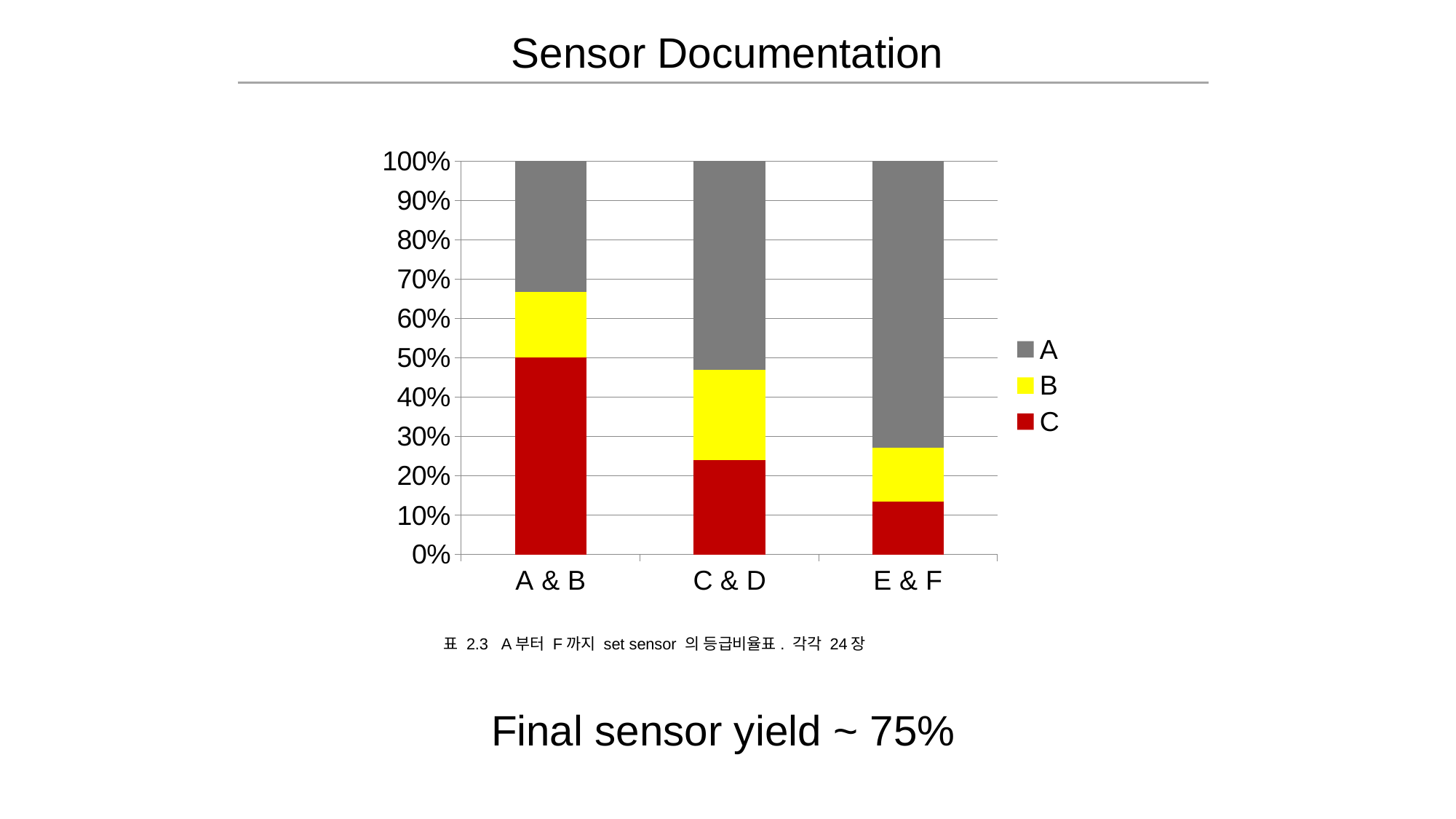

# Sensor Documentation

### Chart

| Category | C | B | A |
|---|---|---|---|
| A & B | 48.0 | 16.0 | 32.0 |
| C & D | 23.0 | 22.0 | 51.0 |
| E & F | 13.0 | 13.0 | 70.0 |
표 2.3   A부터 F까지 set sensor 의 등급비율표. 각각 24장
Final sensor yield ~ 75%